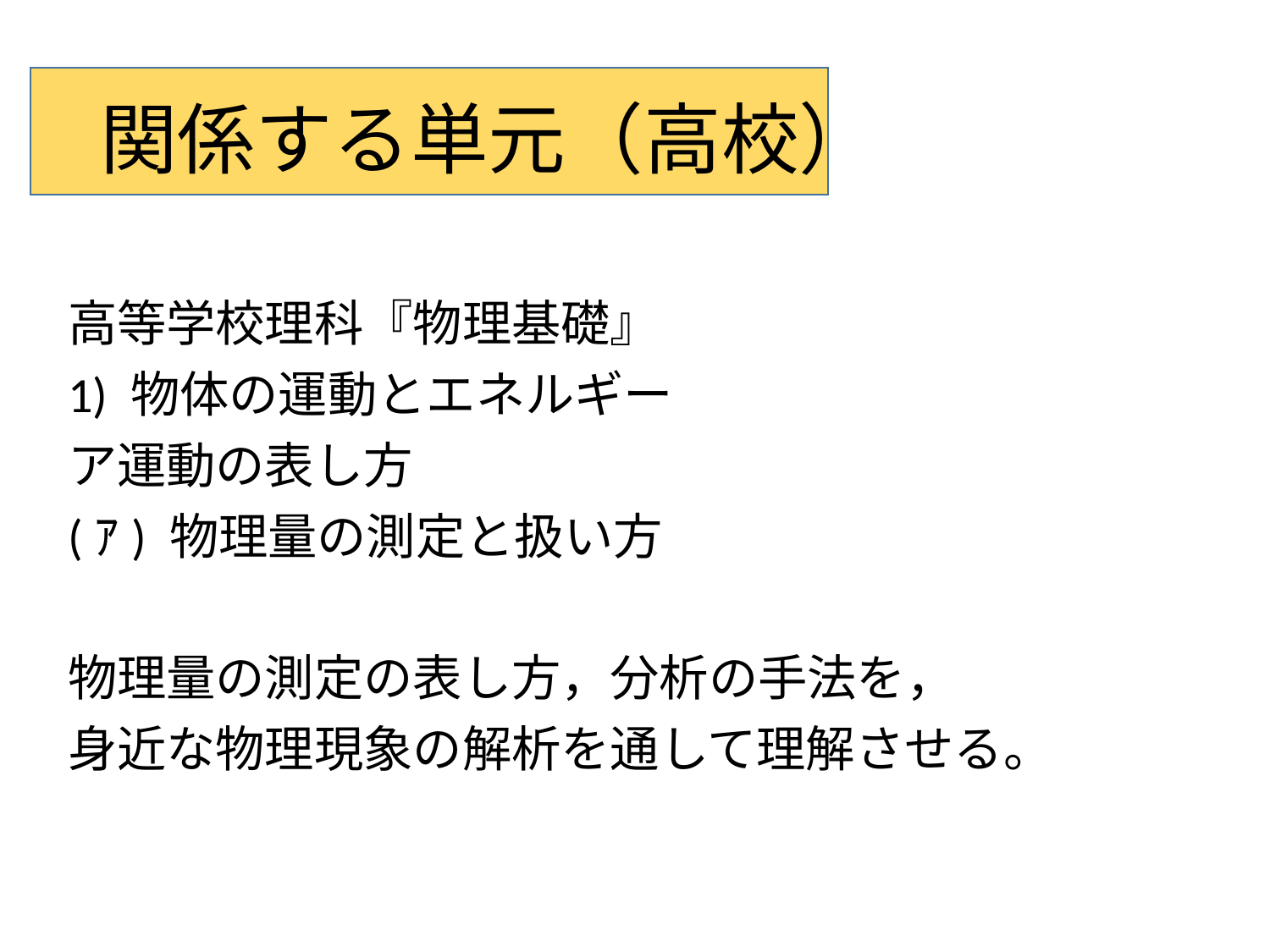

# 関係する単元（高校）

高等学校理科『物理基礎』
1) 物体の運動とエネルギー
ア運動の表し方
(ｱ) 物理量の測定と扱い方

物理量の測定の表し方，分析の手法を，
身近な物理現象の解析を通して理解させる。